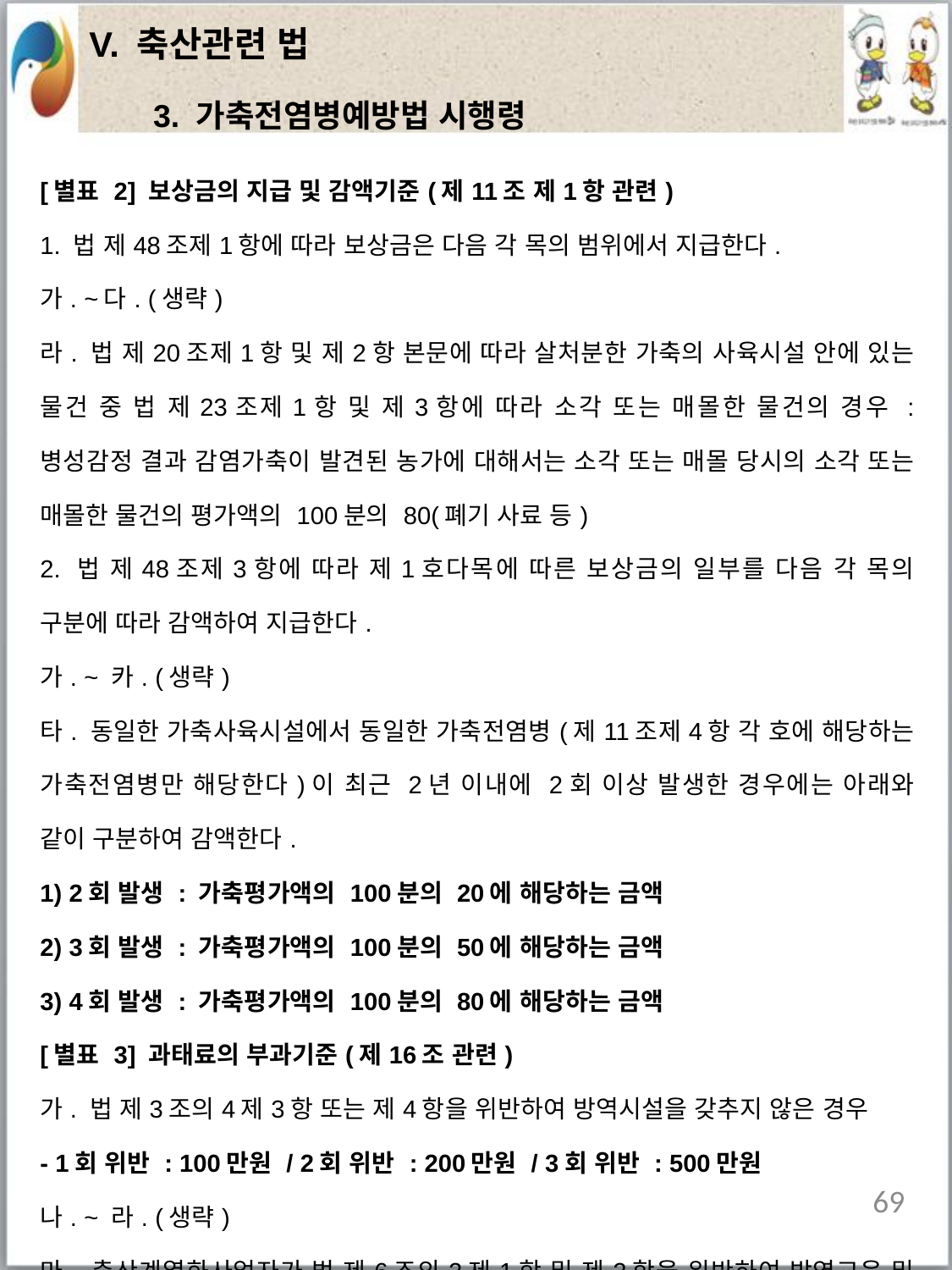

| V. 축산관련 법 |
| --- |

3. 가축전염병예방법 시행령

| [별표 2] 보상금의 지급 및 감액기준(제11조 제1항 관련) 1. 법 제48조제1항에 따라 보상금은 다음 각 목의 범위에서 지급한다. 가. ~다. (생략) 라. 법 제20조제1항 및 제2항 본문에 따라 살처분한 가축의 사육시설 안에 있는 물건 중 법 제23조제1항 및 제3항에 따라 소각 또는 매몰한 물건의 경우 : 병성감정 결과 감염가축이 발견된 농가에 대해서는 소각 또는 매몰 당시의 소각 또는 매몰한 물건의 평가액의 100분의 80(폐기 사료 등) 2. 법 제48조제3항에 따라 제1호다목에 따른 보상금의 일부를 다음 각 목의 구분에 따라 감액하여 지급한다. 가. ~ 카. (생략) 타. 동일한 가축사육시설에서 동일한 가축전염병(제11조제4항 각 호에 해당하는 가축전염병만 해당한다)이 최근 2년 이내에 2회 이상 발생한 경우에는 아래와 같이 구분하여 감액한다. 1) 2회 발생 : 가축평가액의 100분의 20에 해당하는 금액 2) 3회 발생 : 가축평가액의 100분의 50에 해당하는 금액 3) 4회 발생 : 가축평가액의 100분의 80에 해당하는 금액 [별표 3] 과태료의 부과기준(제16조 관련) 가. 법 제3조의4제3항 또는 제4항을 위반하여 방역시설을 갖추지 않은 경우 - 1회 위반 : 100만원 / 2회 위반 : 200만원 / 3회 위반 : 500만원 나. ~ 라. (생략) 마. 축산계열화사업자가 법 제6조의2제1항 및 제2항을 위반하여 방역교육 및 점검을 실시하지 않은 경우 - 1회 위반 : 200만원 / 2회 위반 : 400만원 / 3회 위반 : 1,000만원 |
| --- |

69